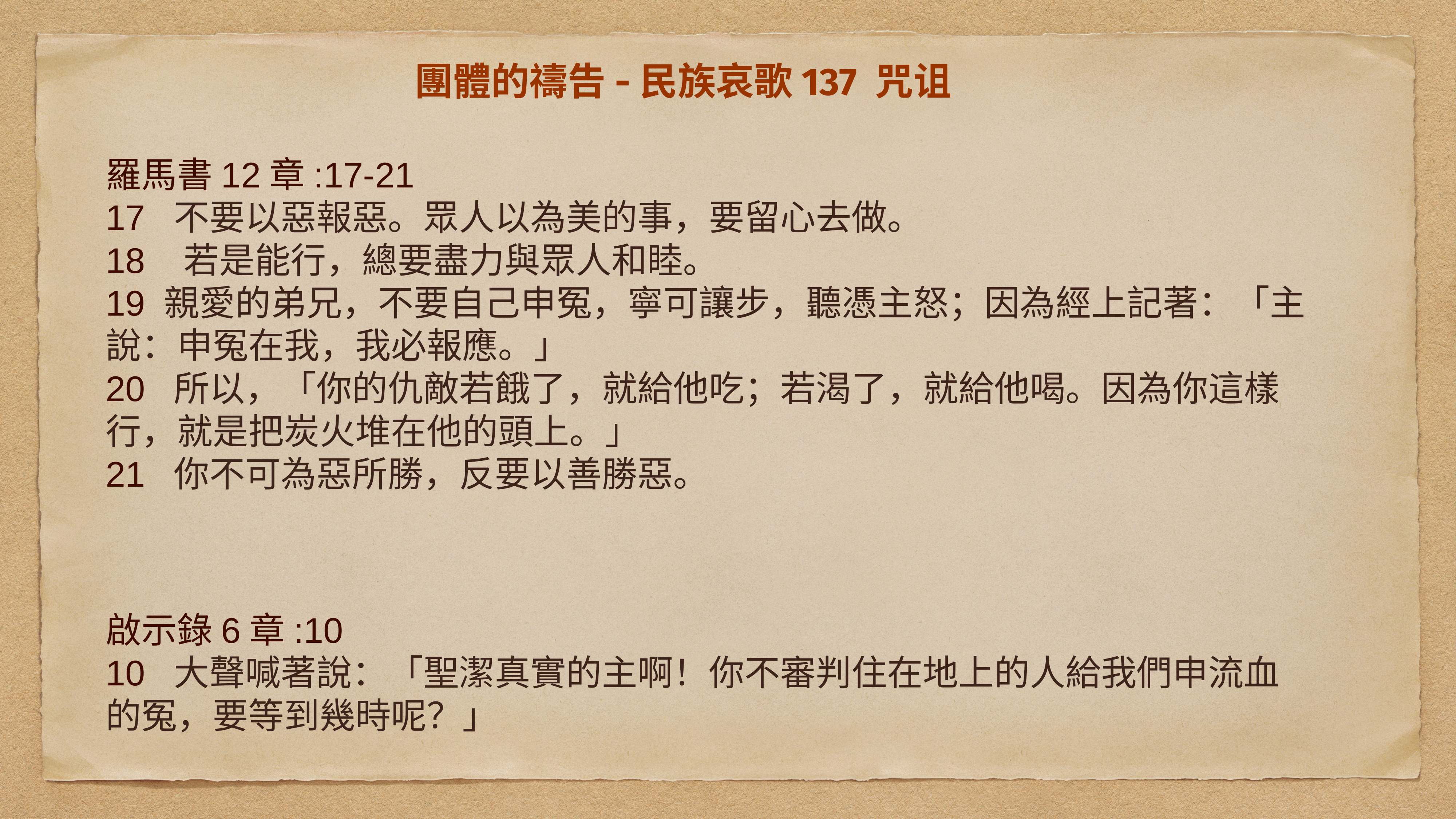

# 團體的禱告-民族哀歌137 咒诅
羅馬書12章:17-21
17  不要以惡報惡。眾人以為美的事，要留心去做。
18   若是能行，總要盡力與眾人和睦。
19 親愛的弟兄，不要自己申冤，寧可讓步，聽憑主怒；因為經上記著：「主說：申冤在我，我必報應。」
20  所以，「你的仇敵若餓了，就給他吃；若渴了，就給他喝。因為你這樣行，就是把炭火堆在他的頭上。」
21  你不可為惡所勝，反要以善勝惡。
啟示錄6章:10
10  大聲喊著說：「聖潔真實的主啊！你不審判住在地上的人給我們申流血的冤，要等到幾時呢？」